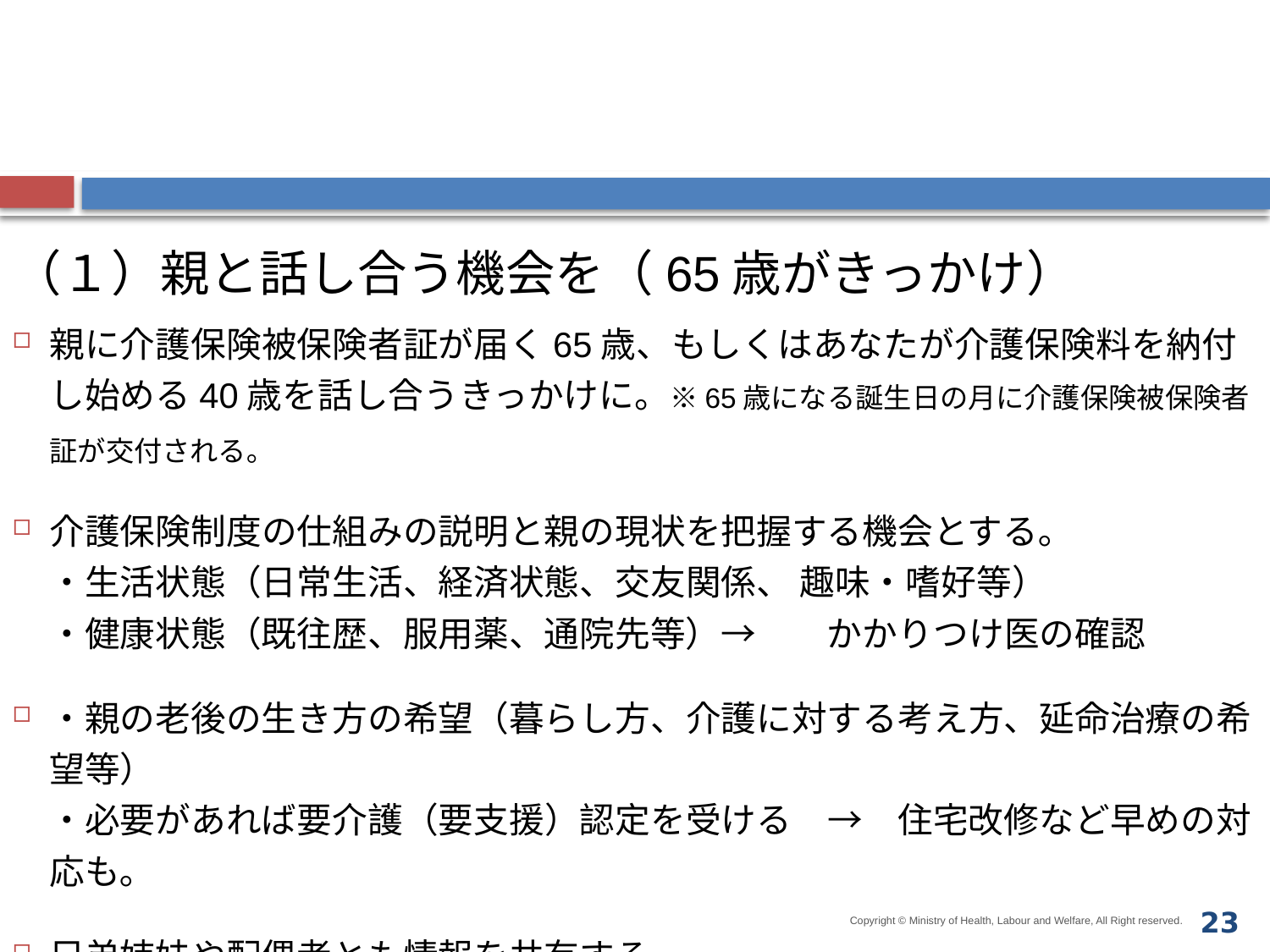

（１）親と話し合う機会を（65歳がきっかけ）
親に介護保険被保険者証が届く65歳、もしくはあなたが介護保険料を納付し始める40歳を話し合うきっかけに。※65歳になる誕生日の月に介護保険被保険者証が交付される｡
介護保険制度の仕組みの説明と親の現状を把握する機会とする｡
・生活状態（日常生活、経済状態、交友関係、 趣味・嗜好等）
・健康状態（既往歴、服用薬、通院先等）→　　かかりつけ医の確認
・親の老後の生き方の希望（暮らし方、介護に対する考え方、延命治療の希望等）　
・必要があれば要介護（要支援）認定を受ける　→　住宅改修など早めの対応も｡
兄弟姉妹や配偶者とも情報を共有する。
→同様の取組を毎年行うこと。とりわけ親が75歳以降になると情報の共有はより重要　
　 に。

23